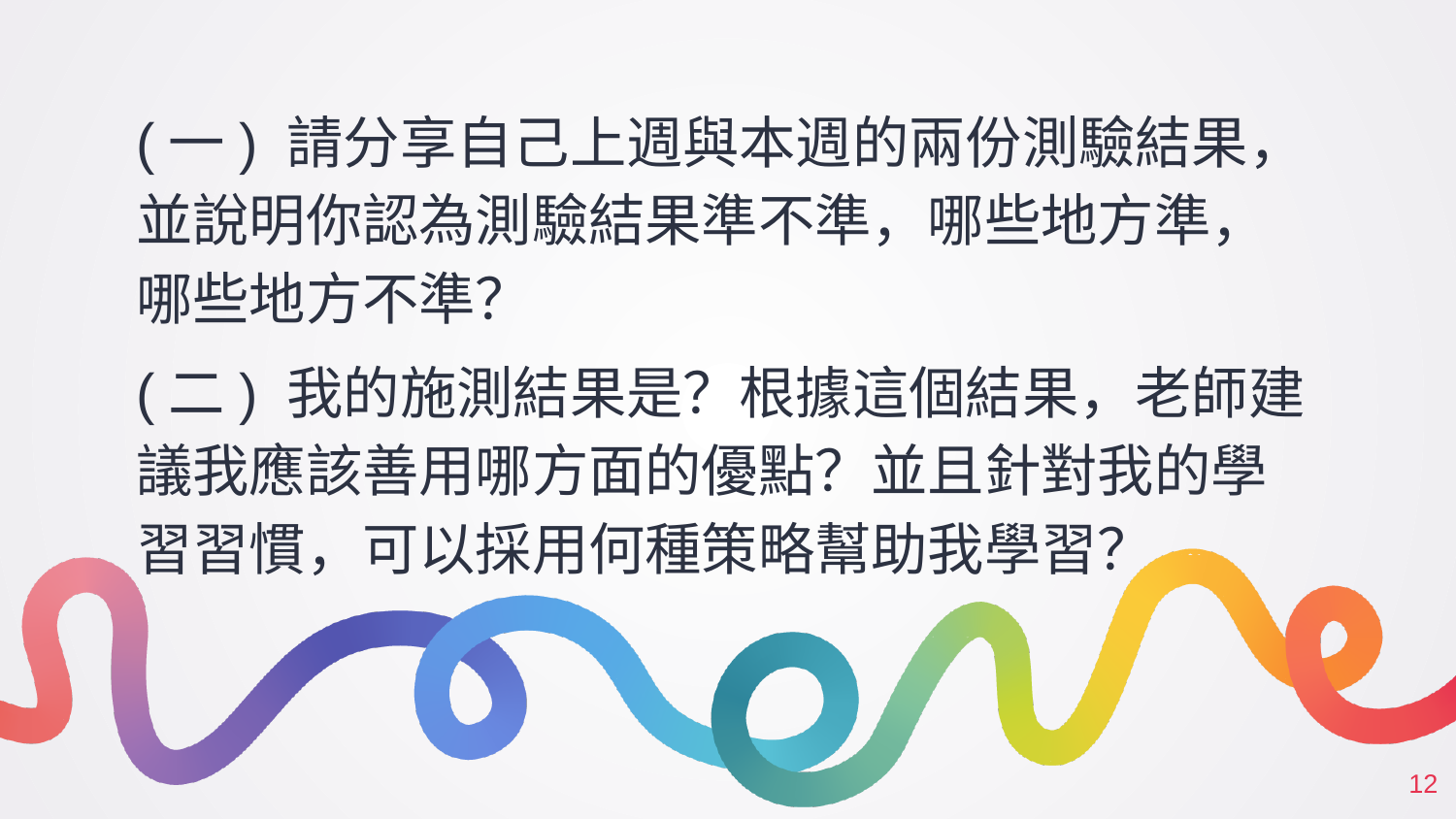

#
(一) 請分享自己上週與本週的兩份測驗結果，並說明你認為測驗結果準不準，哪些地方準，哪些地方不準？
(二) 我的施測結果是？根據這個結果，老師建議我應該善用哪方面的優點？並且針對我的學習習慣，可以採用何種策略幫助我學習？
12